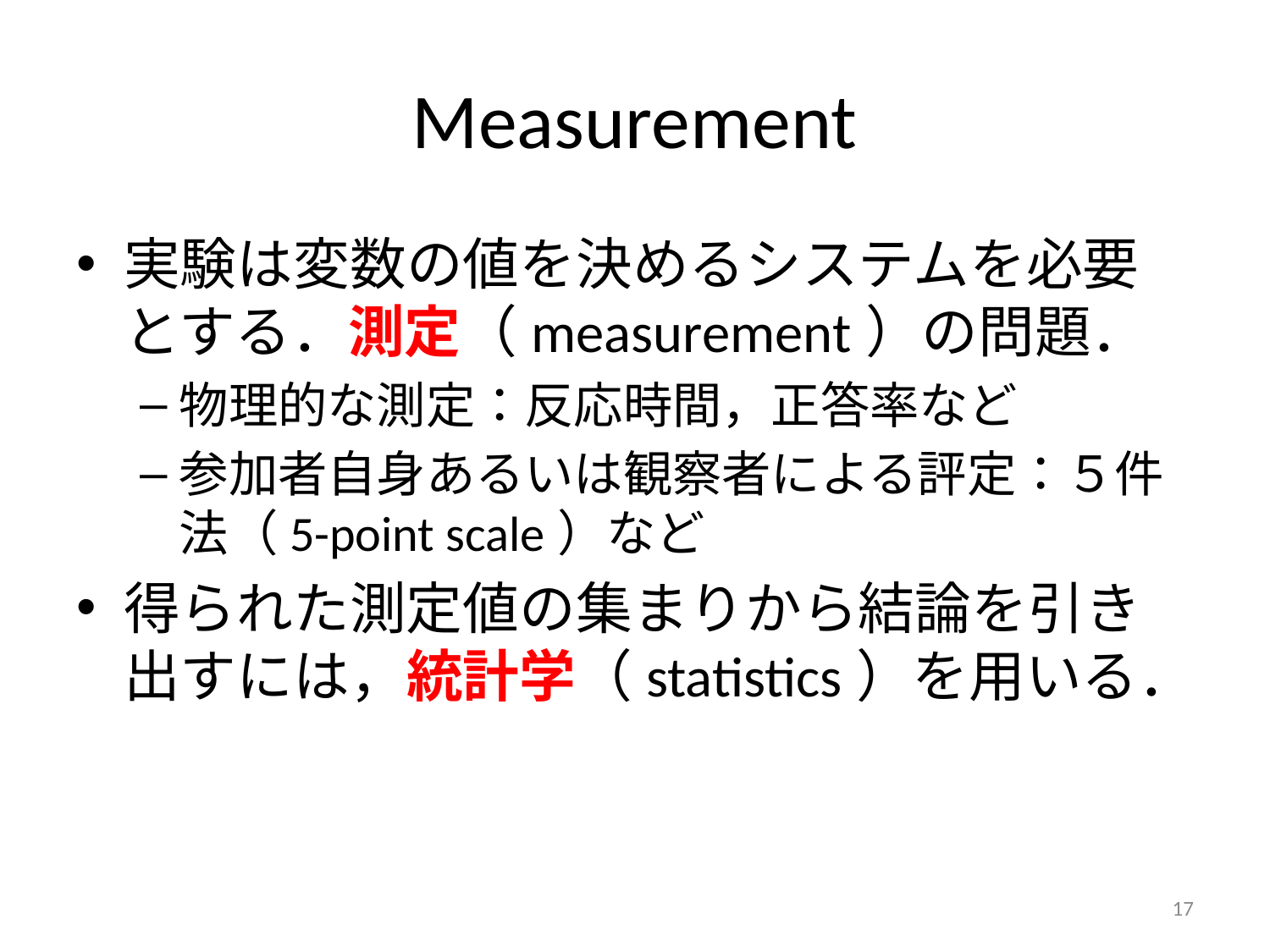

# Measurement
実験は変数の値を決めるシステムを必要とする．測定（measurement）の問題．
物理的な測定：反応時間，正答率など
参加者自身あるいは観察者による評定：５件法（5-point scale）など
得られた測定値の集まりから結論を引き出すには，統計学（statistics）を用いる．
17